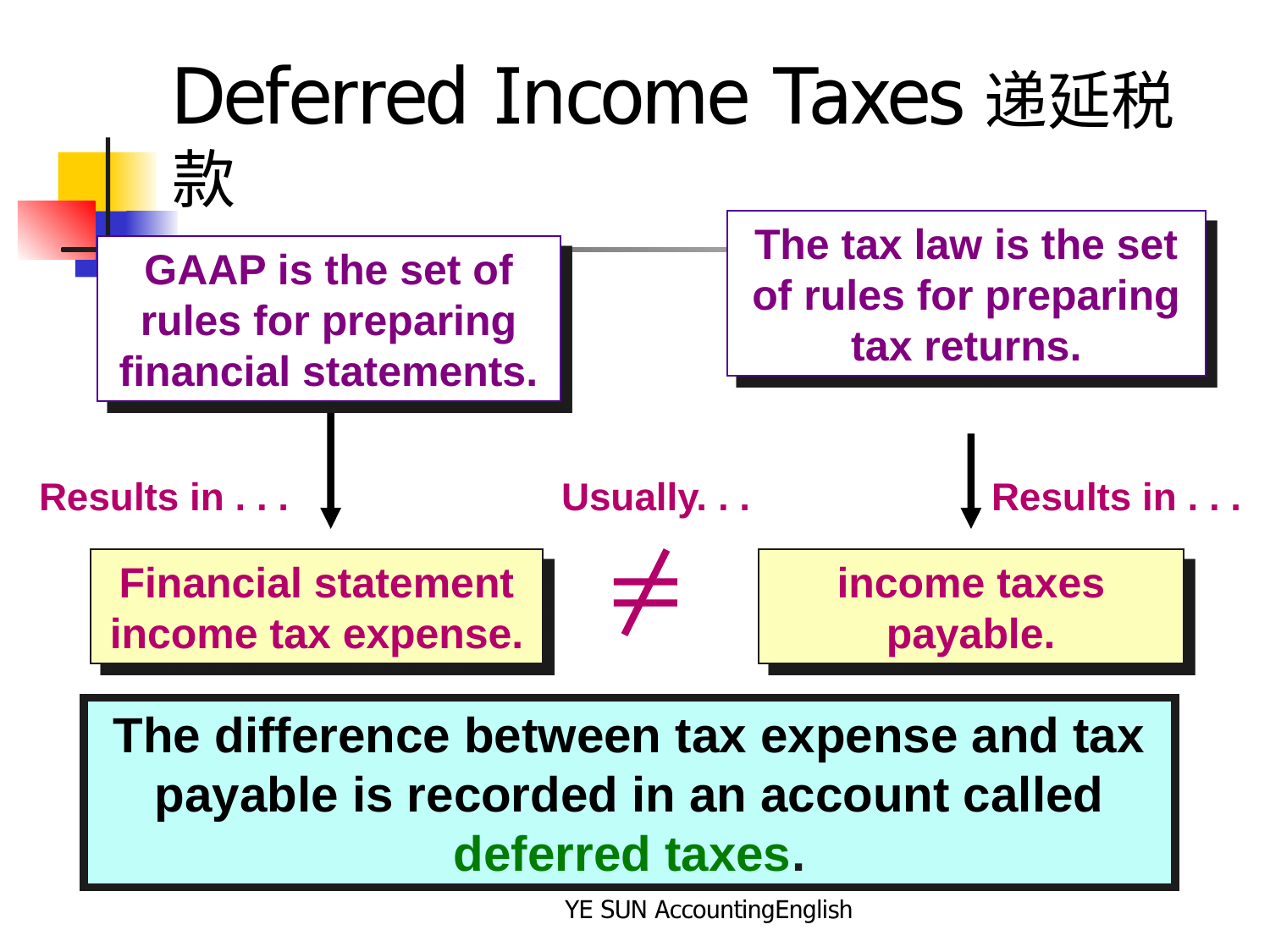

# Deferred Income Taxes递延税款
The tax law is the set of rules for preparing tax returns.
GAAP is the set of rules for preparing financial statements.

Results in . . .
Usually. . .
Results in . . .
Financial statement income tax expense.
income taxes payable.

The difference between tax expense and tax payable is recorded in an account called deferred taxes.
YE SUN AccountingEnglish
16